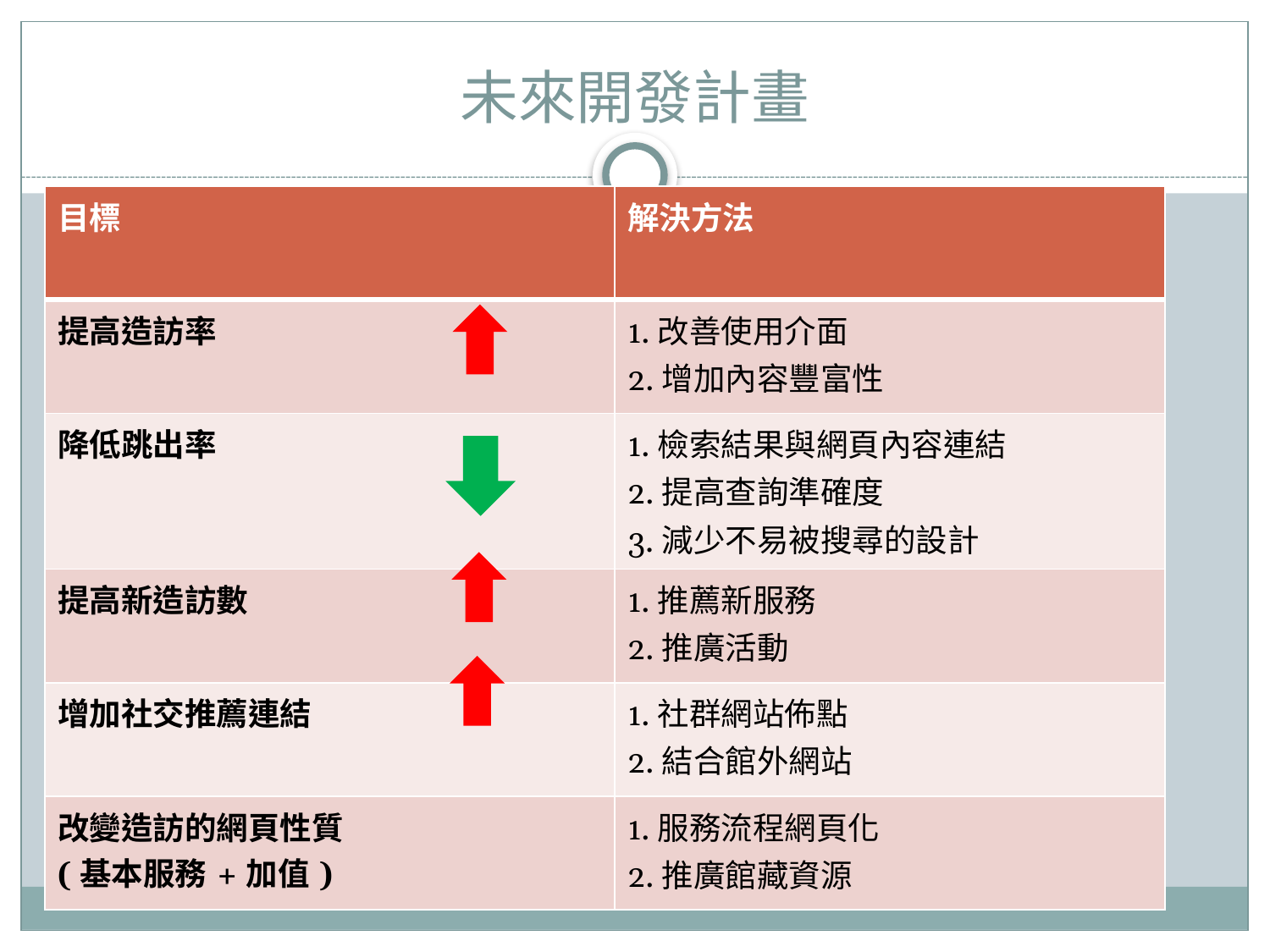

# 未來開發計畫
| 目標 | 解決方法 |
| --- | --- |
| 提高造訪率 | 1.改善使用介面 2.增加內容豐富性 |
| 降低跳出率 | 1.檢索結果與網頁內容連結 2.提高查詢準確度 3.減少不易被搜尋的設計 |
| 提高新造訪數 | 1.推薦新服務 2.推廣活動 |
| 增加社交推薦連結 | 1.社群網站佈點 2.結合館外網站 |
| 改變造訪的網頁性質 (基本服務+加值) | 1.服務流程網頁化 2.推廣館藏資源 |